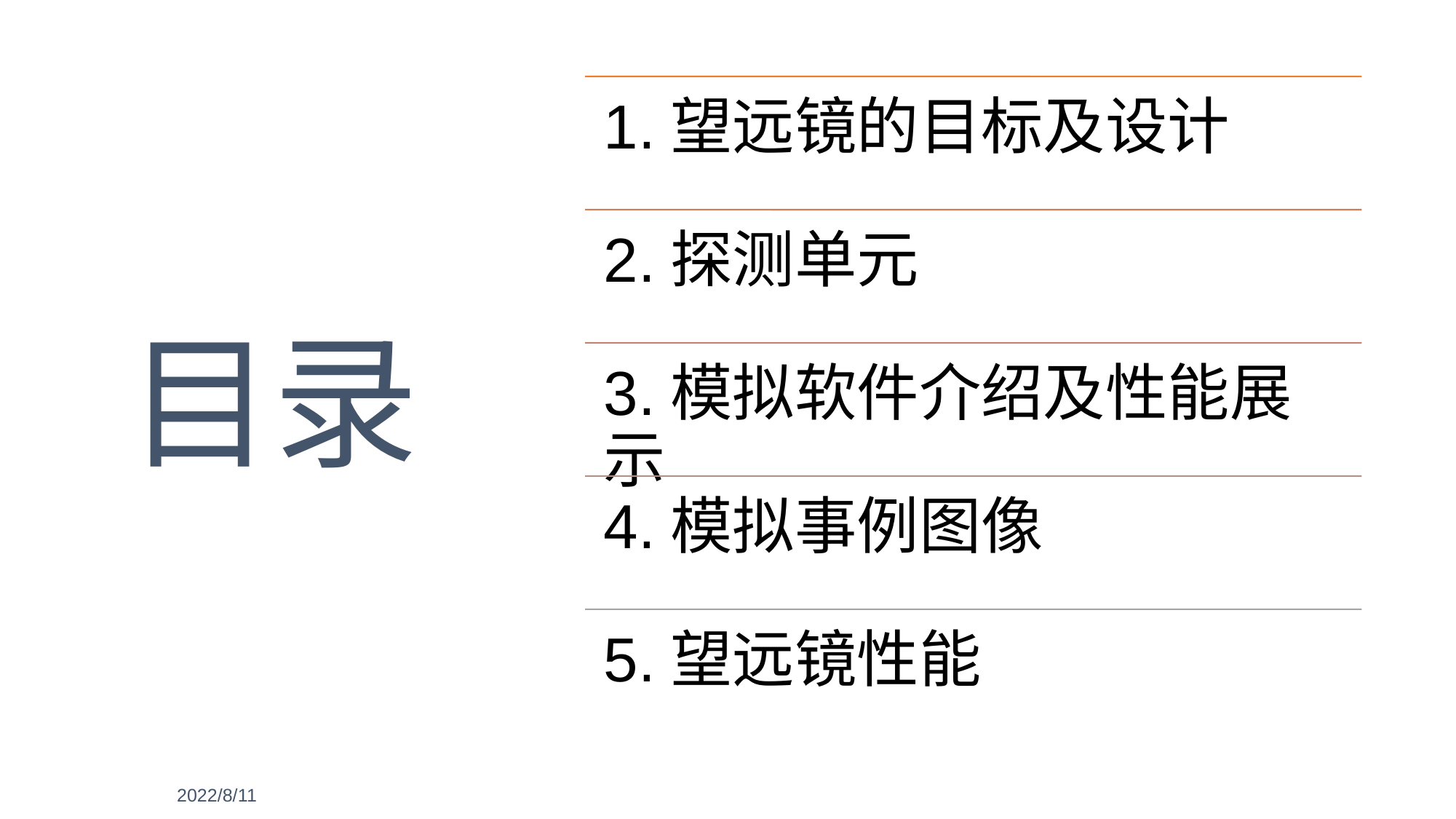

# 目录
1.望远镜的目标及设计
2.探测单元
3.模拟软件介绍及性能展示
4.模拟事例图像
5.望远镜性能
2022/8/11
中国科学院高能物理研究所
2